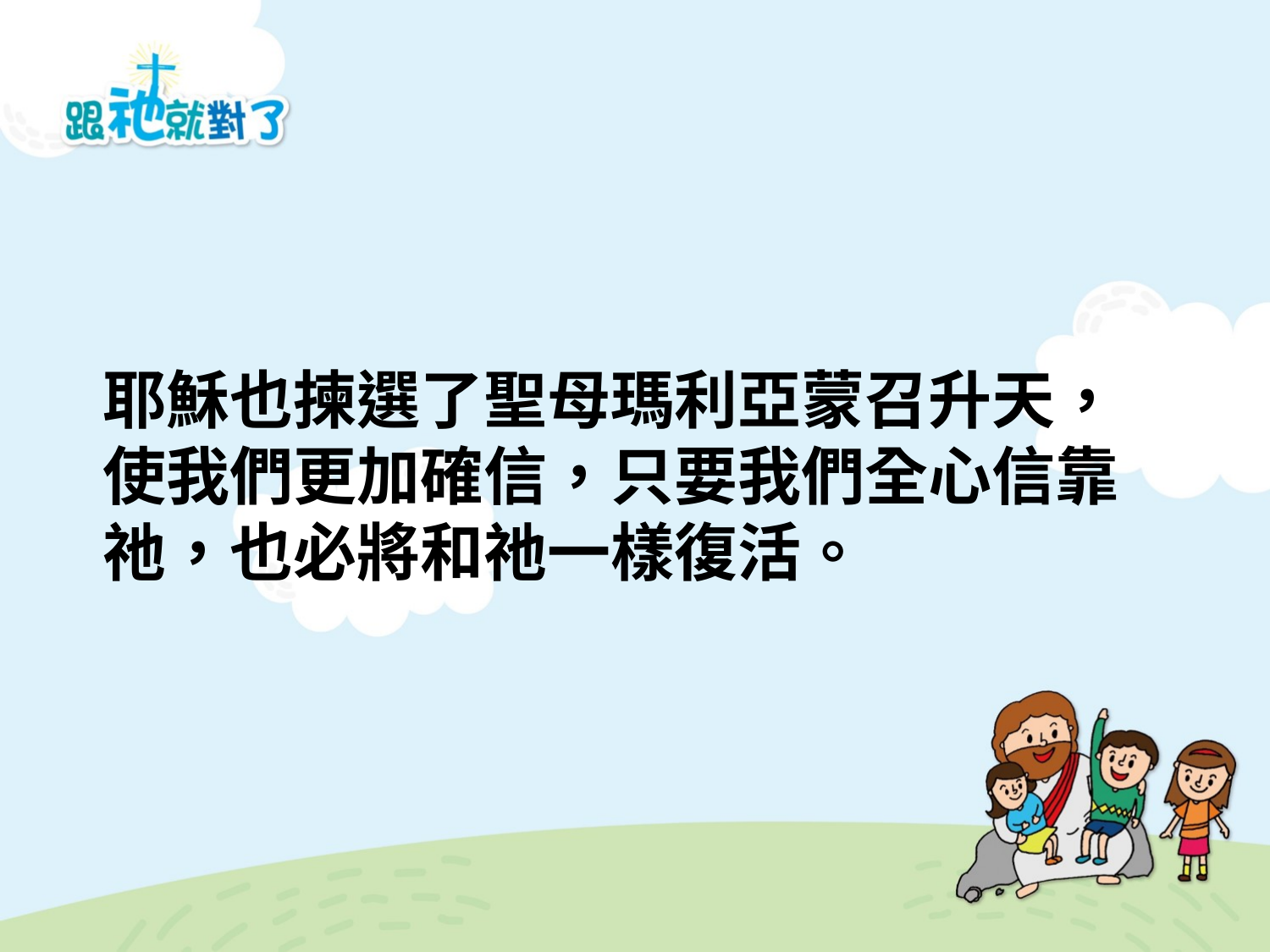

耶穌也揀選了聖母瑪利亞蒙召升天，使我們更加確信，只要我們全心信靠祂，也必將和祂一樣復活。